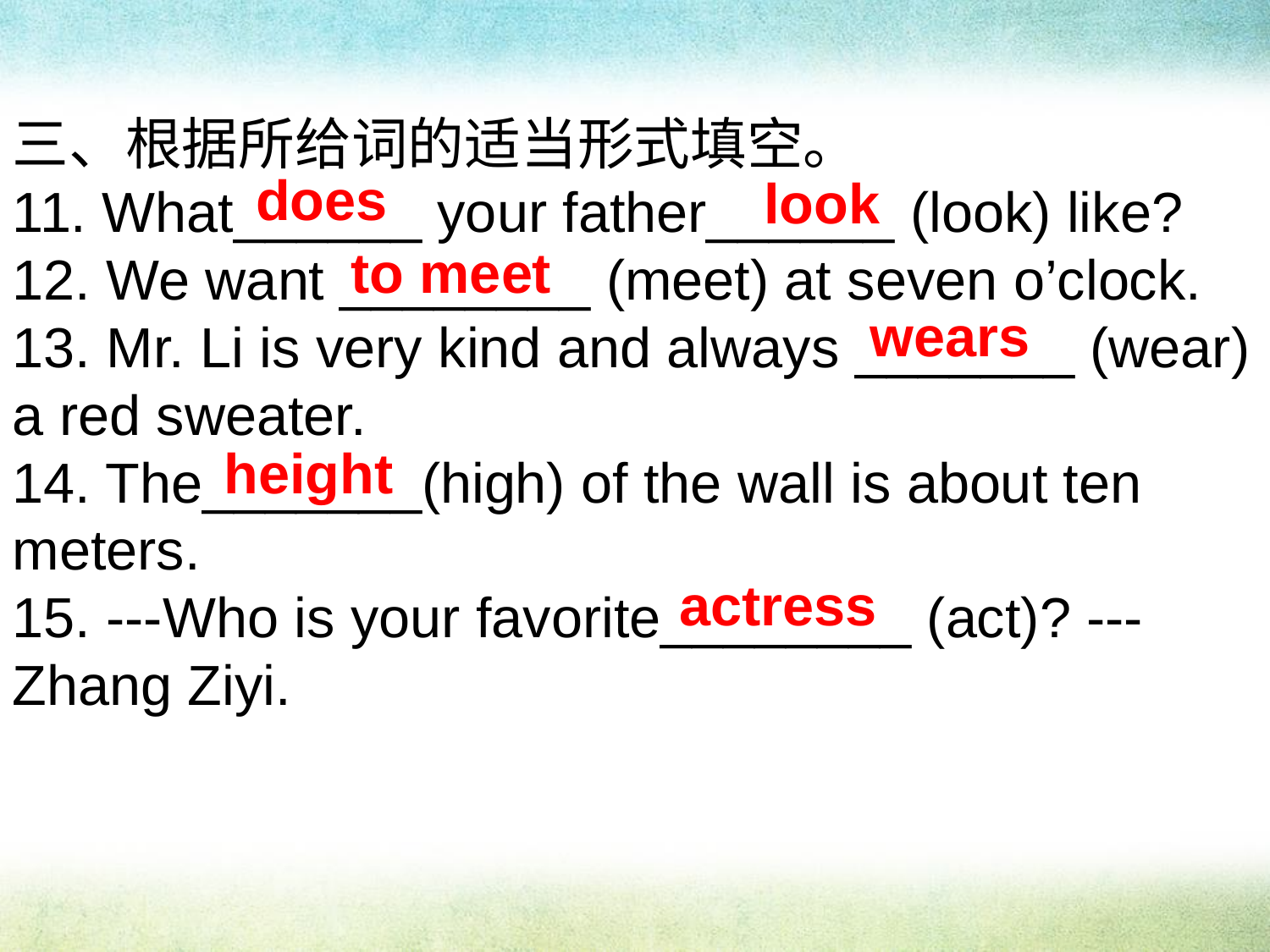

三、根据所给词的适当形式填空。
11. What______ your father______ (look) like?
12. We want ________ (meet) at seven o’clock.
13. Mr. Li is very kind and always _______ (wear) a red sweater.
14. The_______(high) of the wall is about ten meters.
15. ---Who is your favorite________ (act)? ---Zhang Ziyi.
does
look
to meet
wears
height
actress